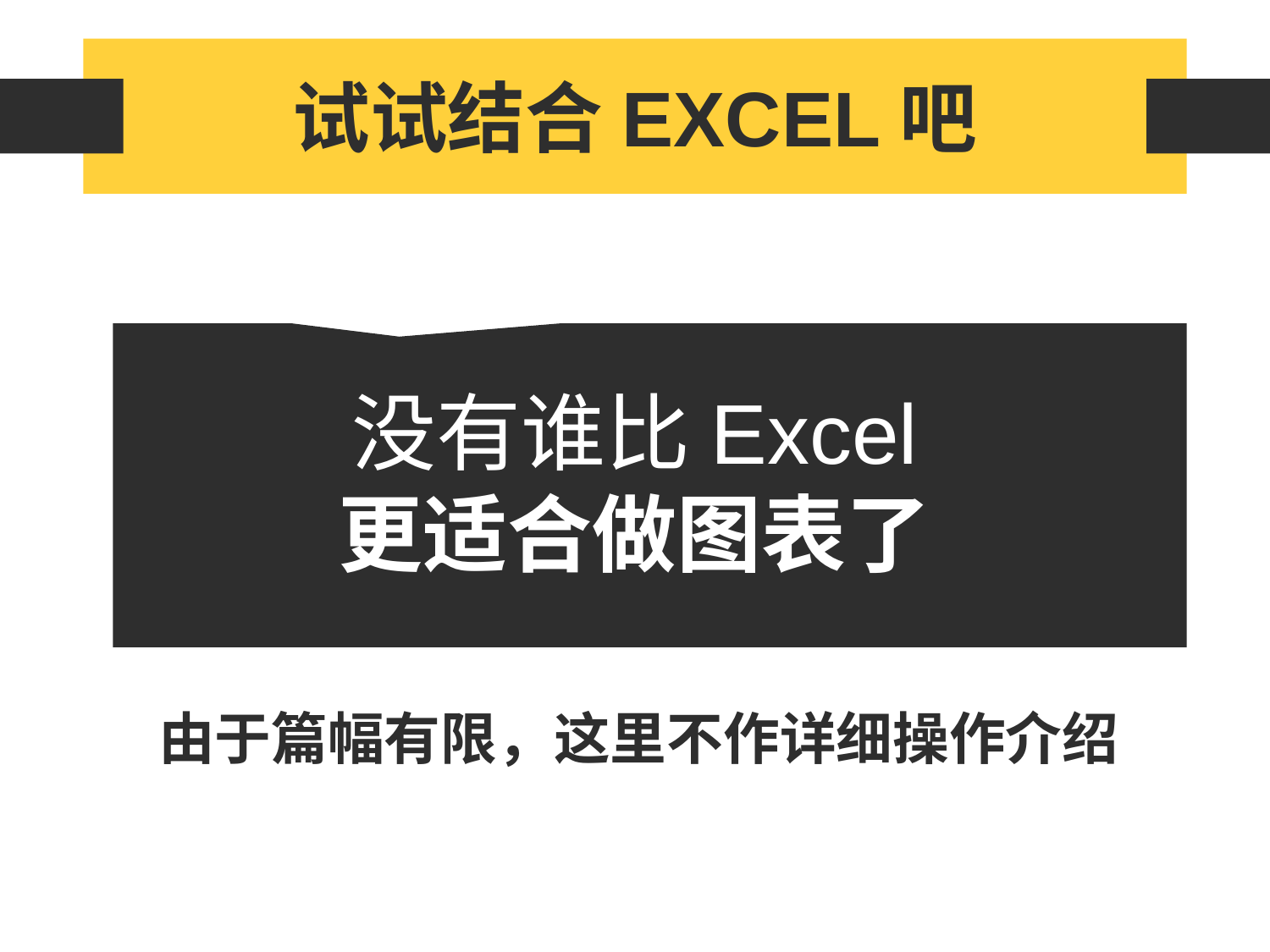

试试结合EXCEL吧

没有谁比Excel
更适合做图表了
由于篇幅有限，这里不作详细操作介绍